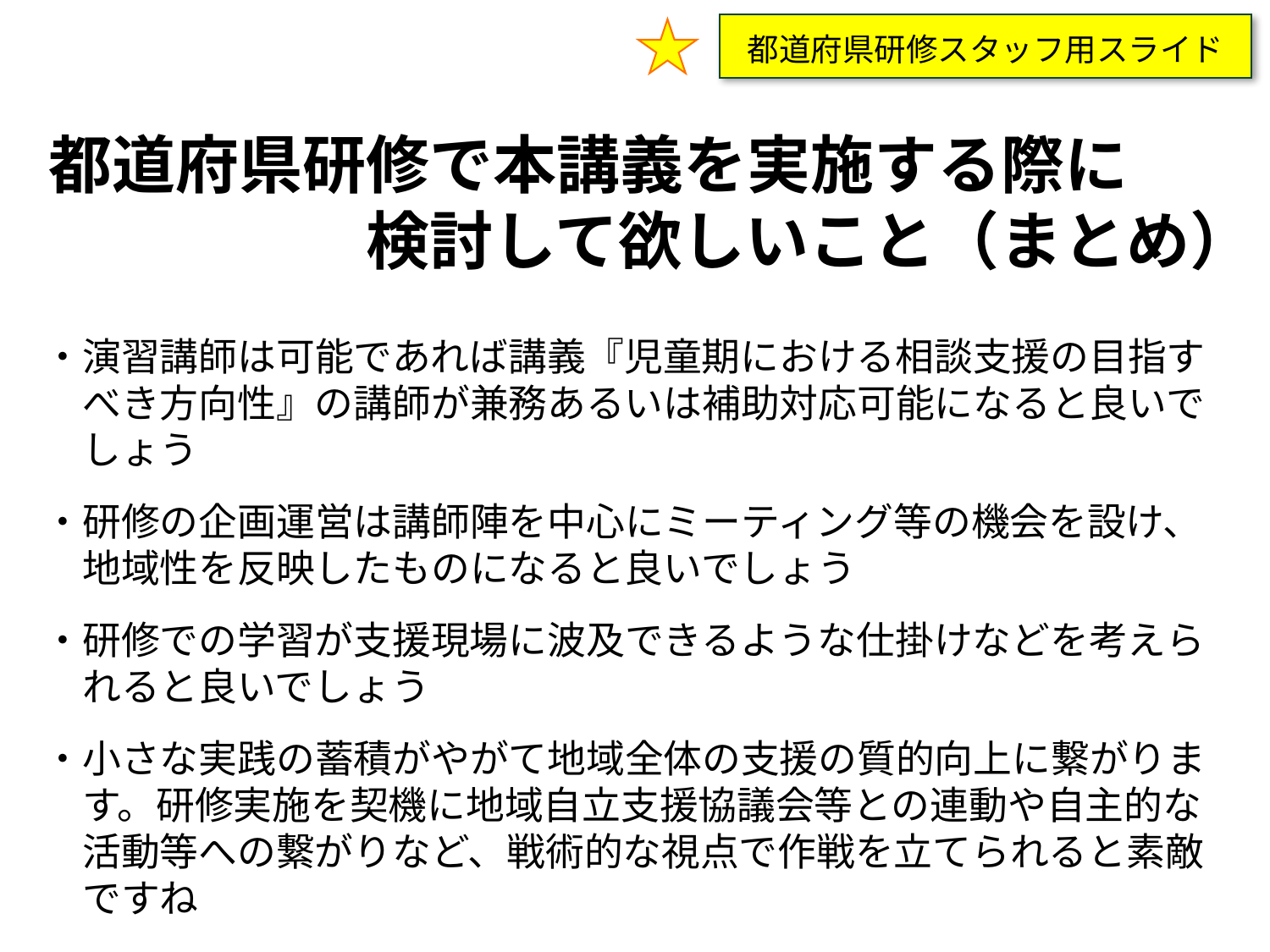

都道府県研修スタッフ用スライド

都道府県研修で本講義を実施する際に
　　　　　検討して欲しいこと（まとめ）
・演習講師は可能であれば講義『児童期における相談支援の目指すべき方向性』の講師が兼務あるいは補助対応可能になると良いでしょう

・研修の企画運営は講師陣を中心にミーティング等の機会を設け、地域性を反映したものになると良いでしょう

・研修での学習が支援現場に波及できるような仕掛けなどを考えられると良いでしょう

・小さな実践の蓄積がやがて地域全体の支援の質的向上に繋がります。研修実施を契機に地域自立支援協議会等との連動や自主的な活動等への繋がりなど、戦術的な視点で作戦を立てられると素敵ですね